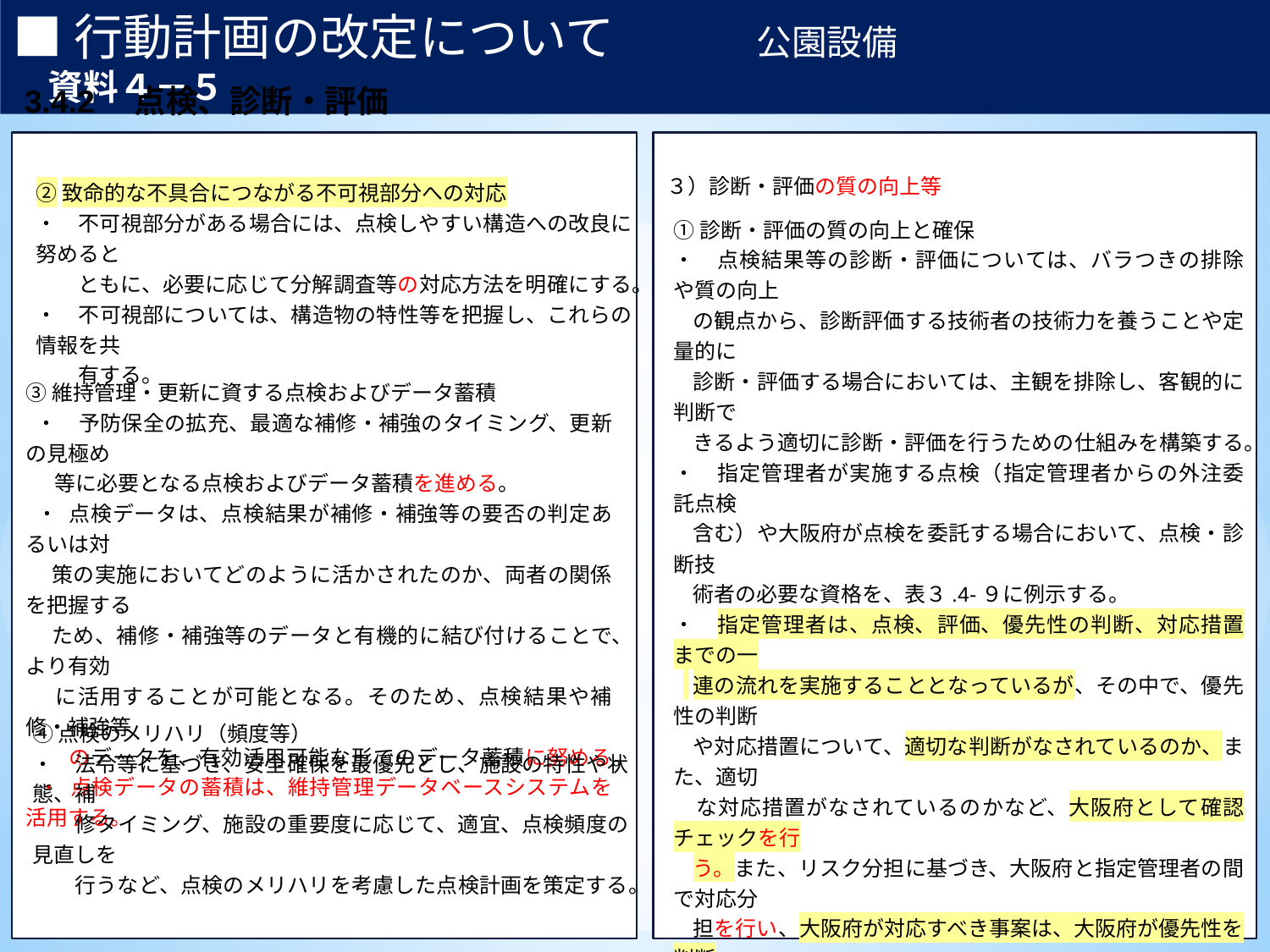

■行動計画の改定について　　　　公園設備　　　　　　　　　　　資料４－５
3.4.2　点検、診断・評価
(1)　基本的な考え方
【補足】	体制は主に行っている実施主体を記載しており、これによらない場合もある。
※1	日常点検の頻度は当該路線により異なり、交通量2万台/日以上の路線では週2回、それ以外では週1回の頻度で実施。
※2	臨時的に行う緊急点検等は必要に応じて随意実施。

３）診断・評価の質の向上等
②致命的な不具合につながる不可視部分への対応
・　不可視部分がある場合には、点検しやすい構造への改良に努めると
　　ともに、必要に応じて分解調査等の対応方法を明確にする。
・　不可視部については、構造物の特性等を把握し、これらの情報を共
　　有する。
①診断・評価の質の向上と確保
・　点検結果等の診断・評価については、バラつきの排除や質の向上
   の観点から、診断評価する技術者の技術力を養うことや定量的に
   診断・評価する場合においては、主観を排除し、客観的に判断で
   きるよう適切に診断・評価を行うための仕組みを構築する。
・　指定管理者が実施する点検（指定管理者からの外注委託点検
   含む）や大阪府が点検を委託する場合において、点検・診断技
   術者の必要な資格を、表３.4‐９に例示する。
・　指定管理者は、点検、評価、優先性の判断、対応措置までの一
   連の流れを実施することとなっているが、その中で、優先性の判断
   や対応措置について、適切な判断がなされているのか、また、適切
   な対応措置がなされているのかなど、大阪府として確認チェックを行
   う。また、リスク分担に基づき、大阪府と指定管理者の間で対応分
   担を行い、大阪府が対応すべき事案は、大阪府が優先性を判断
   し対応措置を講じる。これら優先性の判断や対応措置のばらつき
   を抑えていくため、「点　検結果の把握⇒優先性の判断⇒対応策
   の検討」までを行う体制を構築する。
・　点検結果や点検結果に基づく対応措置を職員間で共有できるよ
   うにするとともに指定管理者に点検や対応措置に関する注意点等
   を伝え、診断評価等の質の向上に努める。また、大阪府から点検
   業務を発注する時には、業務委託先企業に対して注意点等を指
   導し、診断評価等の質の向上に努める。
③維持管理・更新に資する点検およびデータ蓄積
 ・　予防保全の拡充、最適な補修・補強のタイミング、更新の見極め
     等に必要となる点検およびデータ蓄積を進める。
 ・  点検データは、点検結果が補修・補強等の要否の判定あるいは対
    策の実施においてどのように活かされたのか、両者の関係を把握する
    ため、補修・補強等のデータと有機的に結び付けることで、より有効
    に活用することが可能となる。そのため、点検結果や補修・補強等
　　のデータを、有効活用可能な形でのデータ蓄積に努める。
・  点検データの蓄積は、維持管理データベースシステムを活用する。
④点検のメリハリ（頻度等）
・　法令等に基づき、安全確保を最優先とし、施設の特性や状態、補
　　修タイミング、施設の重要度に応じて、適宜、点検頻度の見直しを
　　行うなど、点検のメリハリを考慮した点検計画を策定する。

56